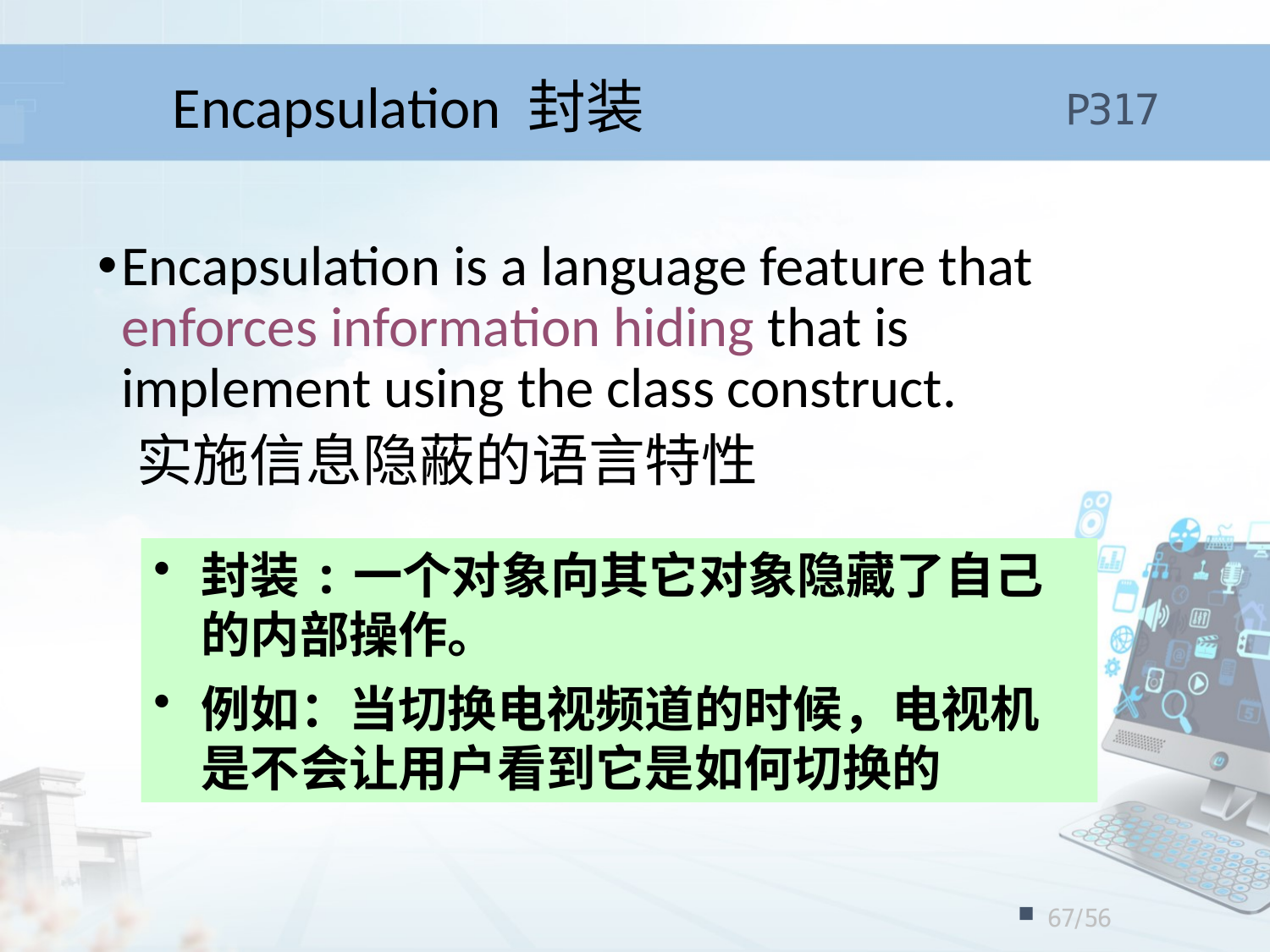

# Encapsulation 封装
P317
Encapsulation is a language feature that enforces information hiding that is implement using the class construct.
  实施信息隐蔽的语言特性
封装:一个对象向其它对象隐藏了自己的内部操作。
例如：当切换电视频道的时候，电视机是不会让用户看到它是如何切换的
67/56